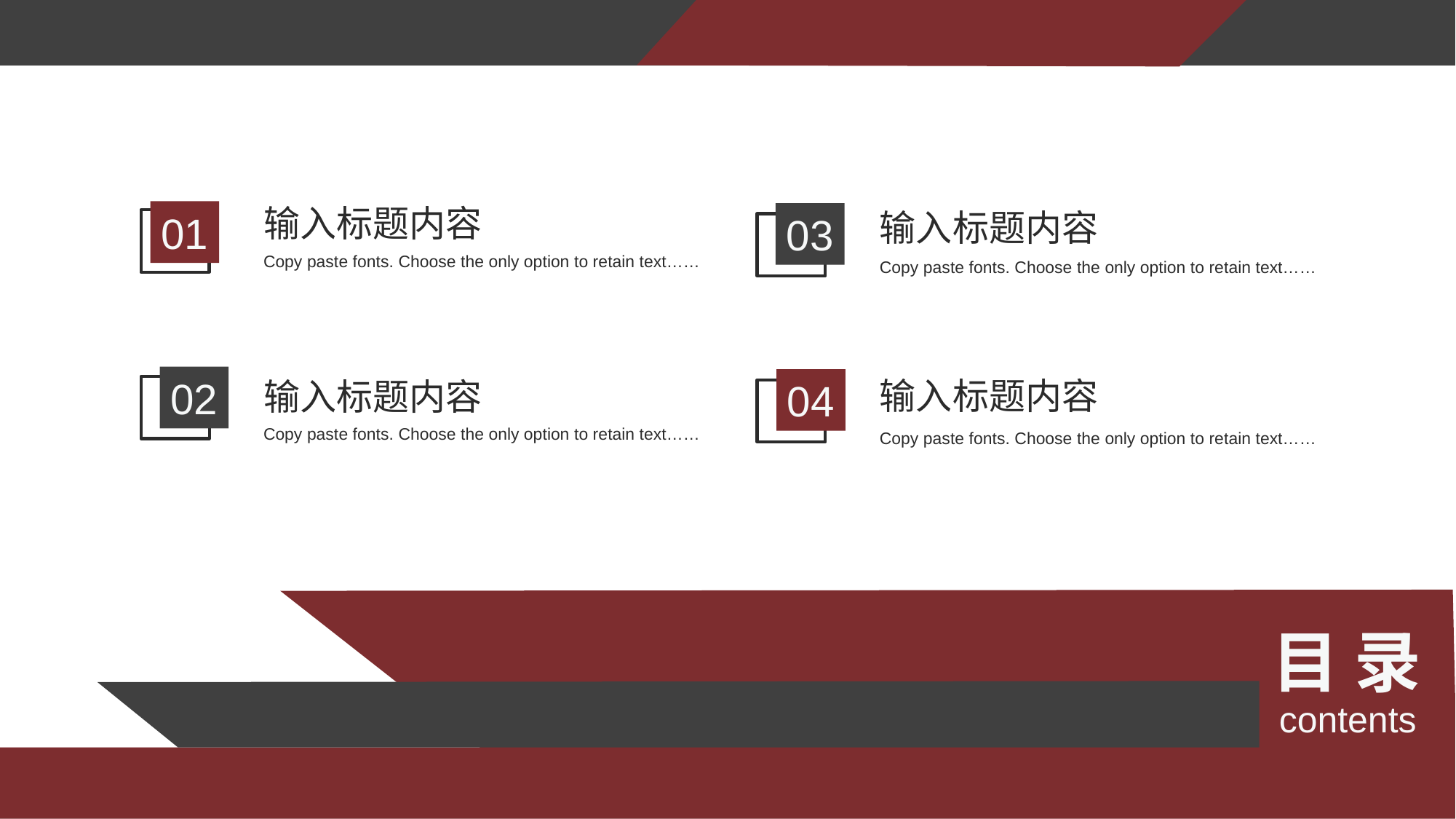

输入标题内容
01
输入标题内容
03

Copy paste fonts. Choose the only option to retain text……
Copy paste fonts. Choose the only option to retain text……
02
输入标题内容
04
输入标题内容

Copy paste fonts. Choose the only option to retain text……
Copy paste fonts. Choose the only option to retain text……

目 录

contents